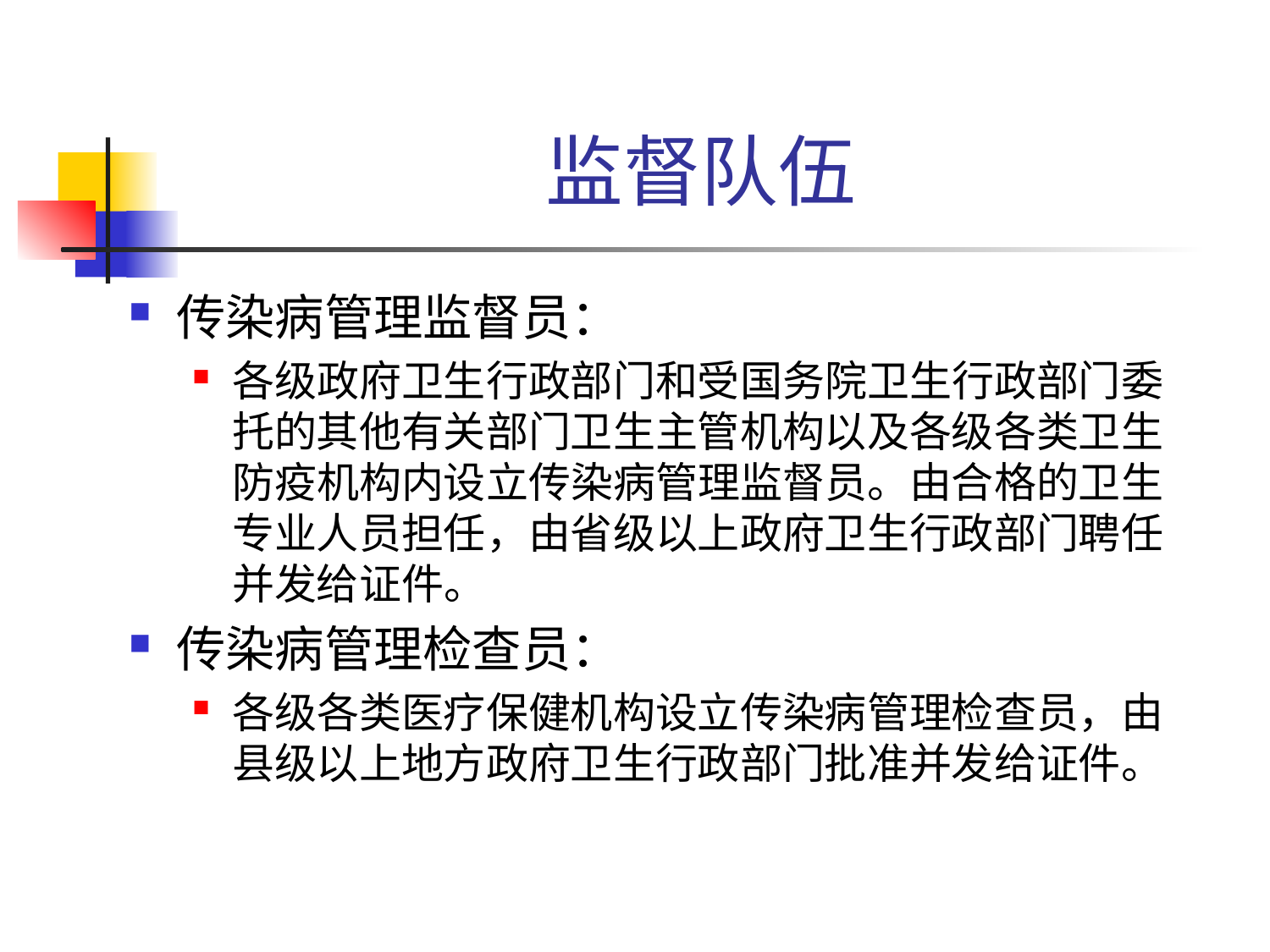

# 监督队伍
传染病管理监督员：
各级政府卫生行政部门和受国务院卫生行政部门委托的其他有关部门卫生主管机构以及各级各类卫生防疫机构内设立传染病管理监督员。由合格的卫生专业人员担任，由省级以上政府卫生行政部门聘任并发给证件。
传染病管理检查员：
各级各类医疗保健机构设立传染病管理检查员，由县级以上地方政府卫生行政部门批准并发给证件。